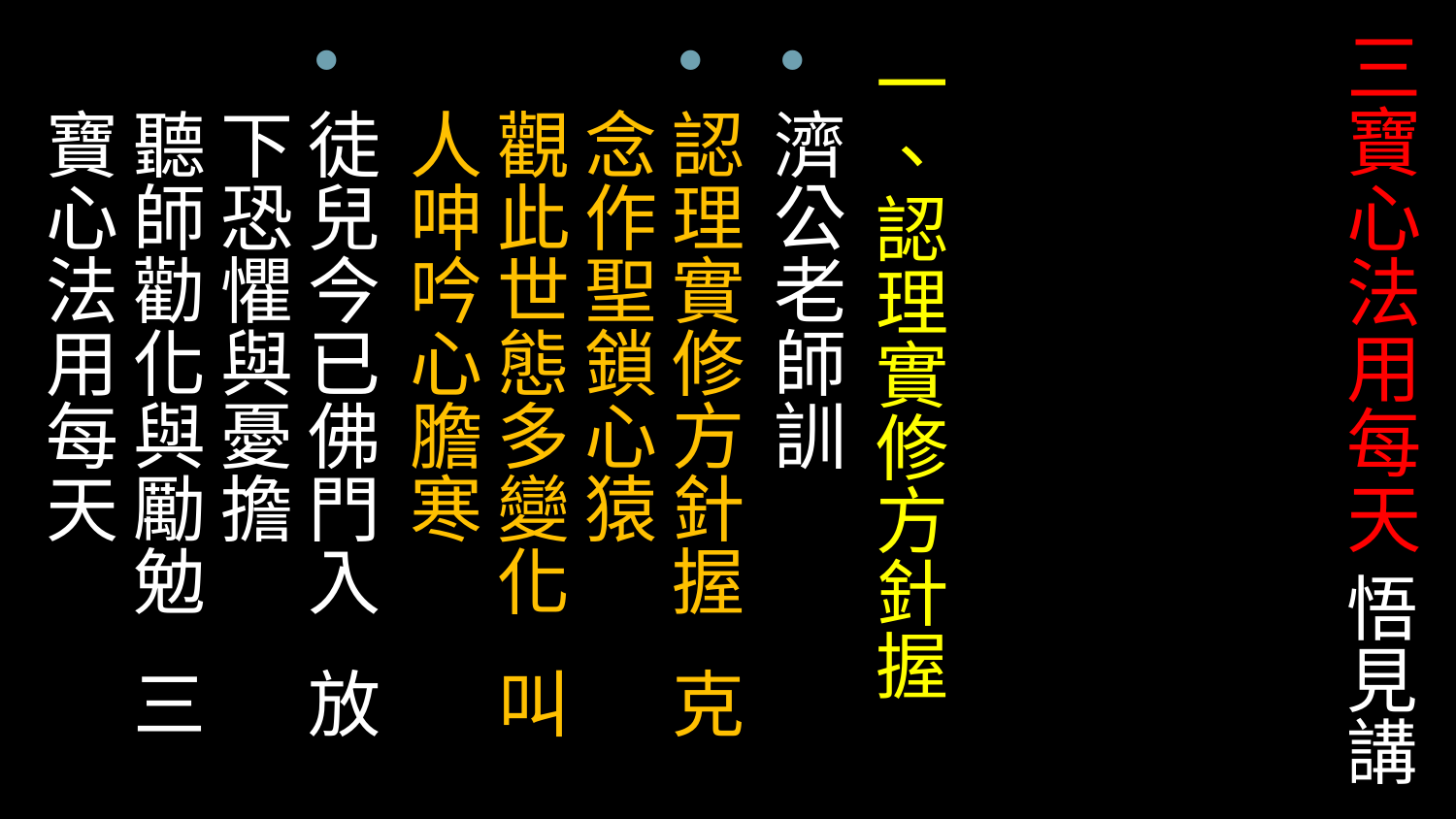

# 三寶心法用每天 悟見講
一、認理實修方針握
濟公老師訓
認理實修方針握   克念作聖鎖心猿
觀此世態多變化   叫人呻吟心膽寒
徒兒今已佛門入   放下恐懼與憂擔
聽師勸化與勵勉   三寶心法用每天